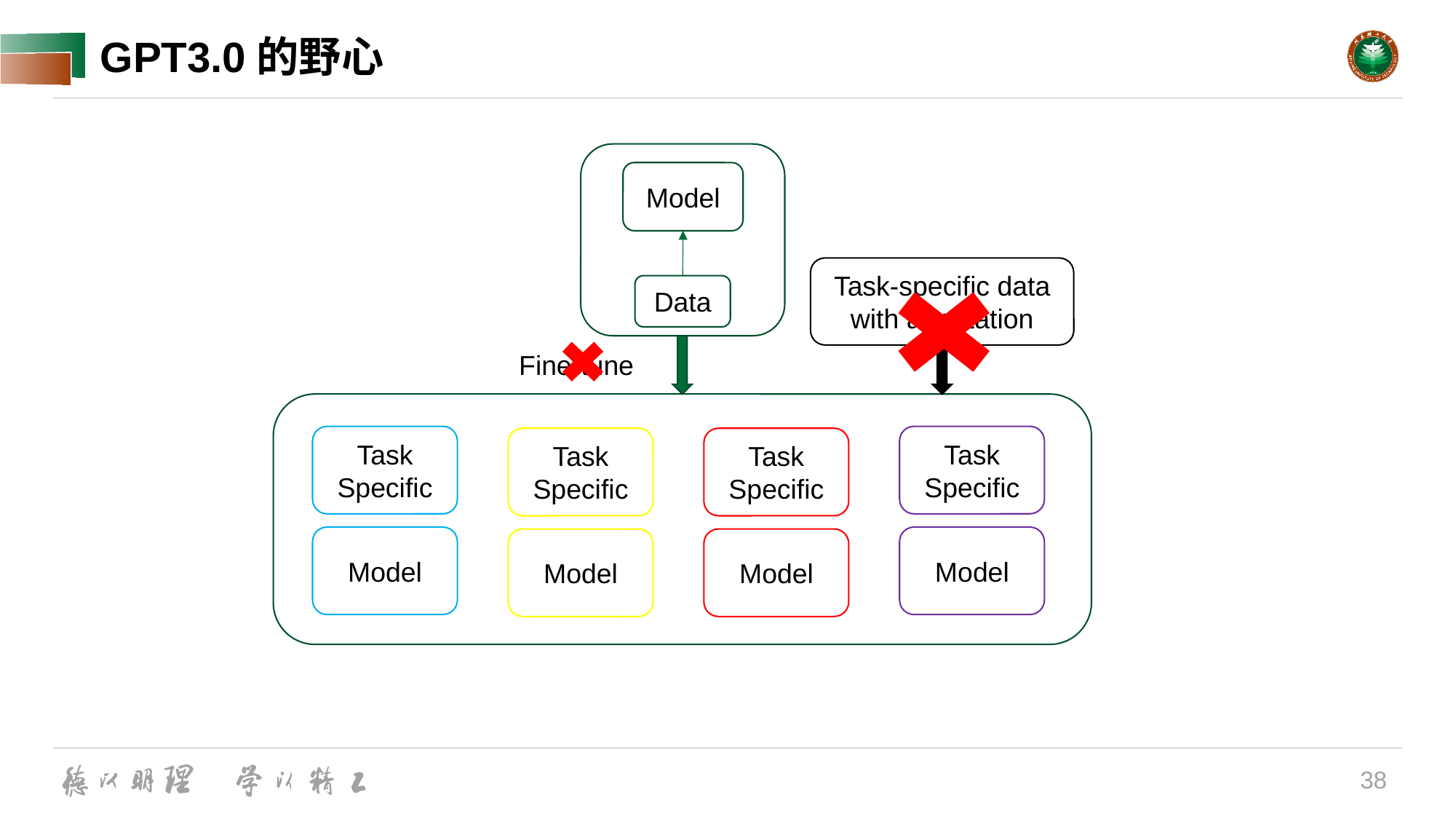

# GPT3.0的野心

Model
Data

Task
Specific
Task
Specific
Task
Specific
Task
Specific
Model
Model
Model
Model
Task-specific data with annotation

Fine-tune